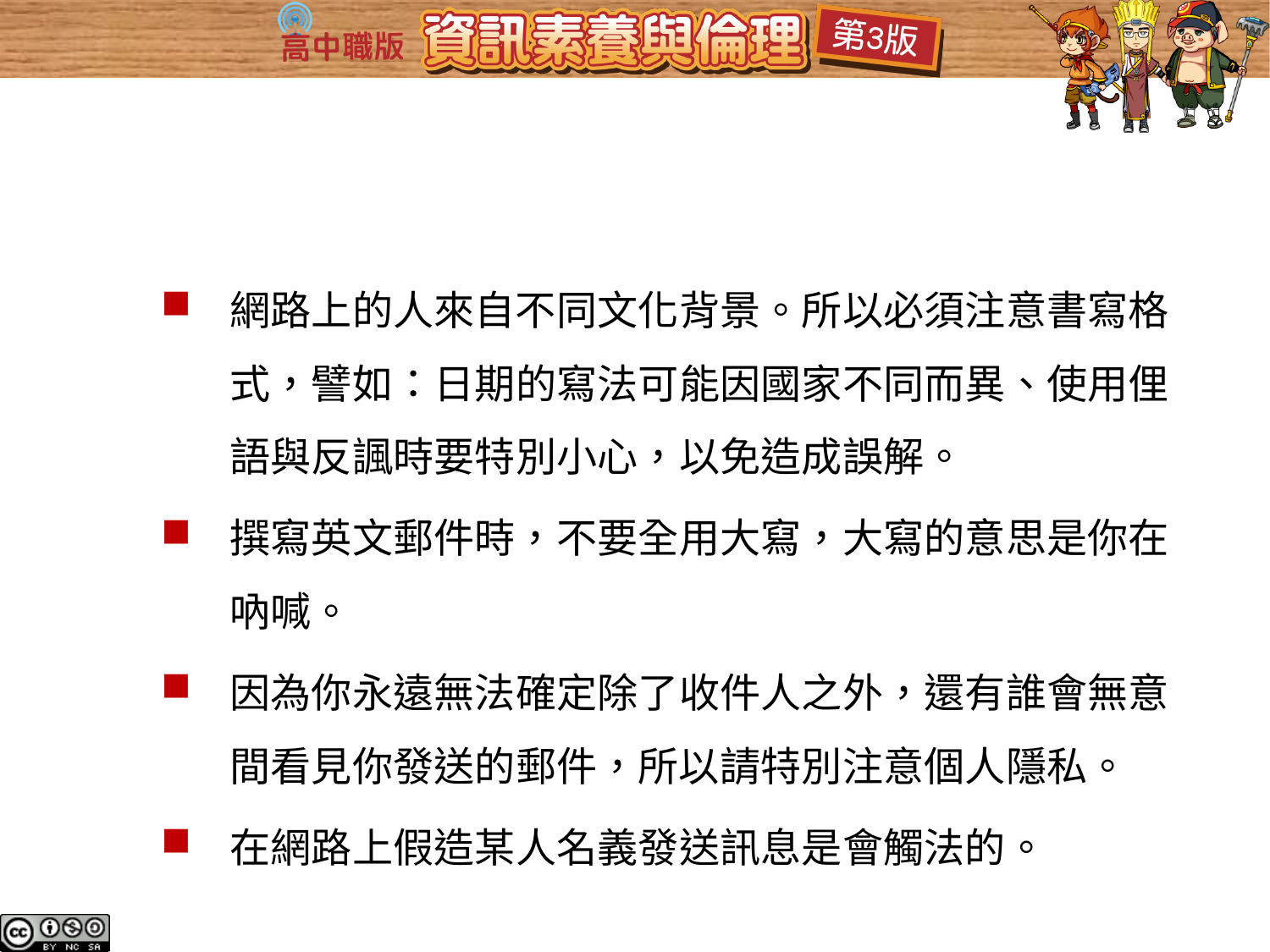

#
網路上的人來自不同文化背景。所以必須注意書寫格式，譬如：日期的寫法可能因國家不同而異、使用俚語與反諷時要特別小心，以免造成誤解。
撰寫英文郵件時，不要全用大寫，大寫的意思是你在吶喊。
因為你永遠無法確定除了收件人之外，還有誰會無意間看見你發送的郵件，所以請特別注意個人隱私。
在網路上假造某人名義發送訊息是會觸法的。